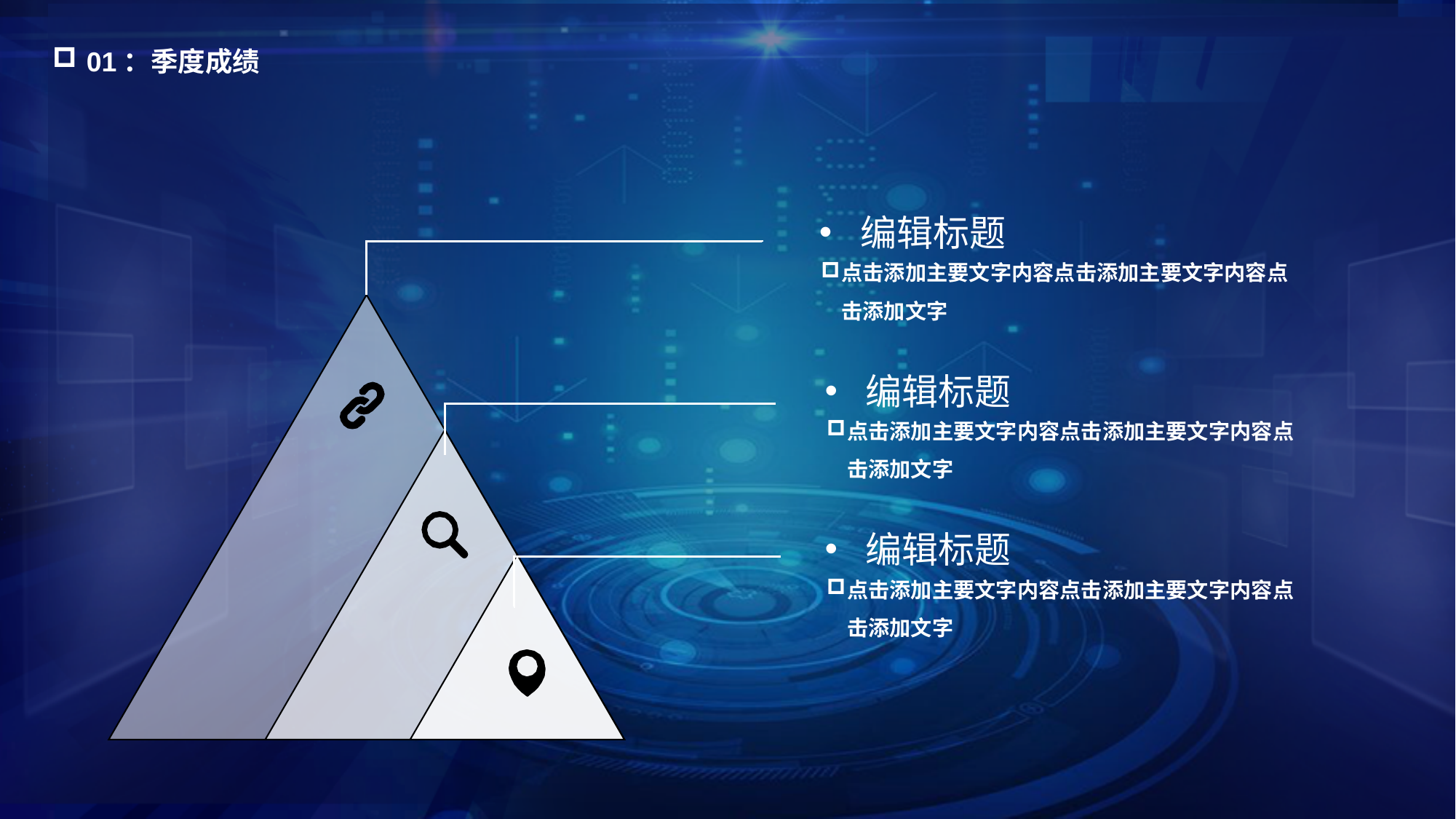

01：季度成绩
编辑标题
点击添加主要文字内容点击添加主要文字内容点击添加文字

编辑标题

点击添加主要文字内容点击添加主要文字内容点击添加文字

编辑标题

点击添加主要文字内容点击添加主要文字内容点击添加文字